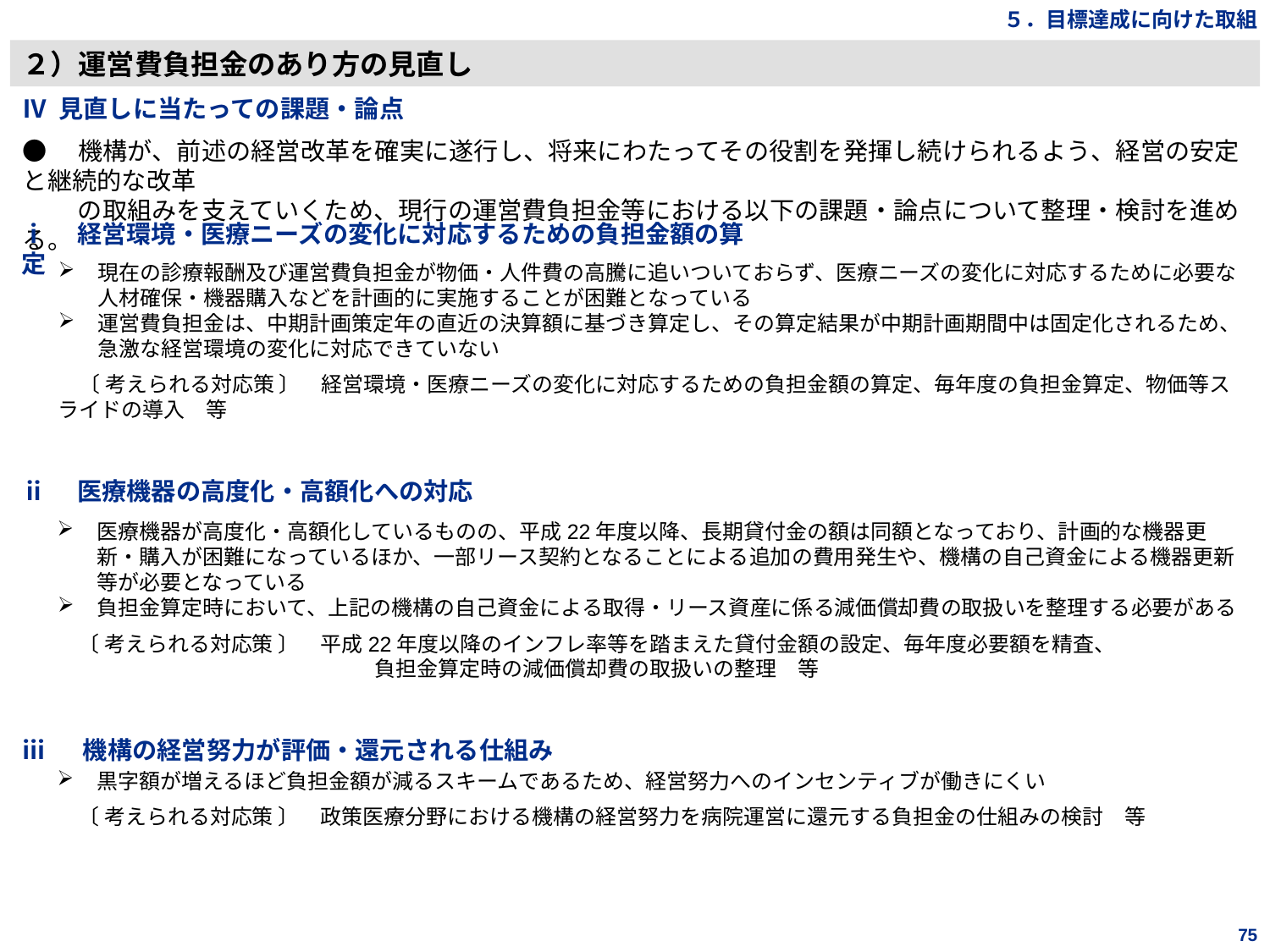

５．目標達成に向けた取組
２）運営費負担金のあり方の見直し
Ⅳ 見直しに当たっての課題・論点
●　機構が、前述の経営改革を確実に遂行し、将来にわたってその役割を発揮し続けられるよう、経営の安定と継続的な改革
　　 の取組みを支えていくため、現行の運営費負担金等における以下の課題・論点について整理・検討を進める。
ⅰ　経営環境・医療ニーズの変化に対応するための負担金額の算定
現在の診療報酬及び運営費負担金が物価・人件費の高騰に追いついておらず、医療ニーズの変化に対応するために必要な人材確保・機器購入などを計画的に実施することが困難となっている
運営費負担金は、中期計画策定年の直近の決算額に基づき算定し、その算定結果が中期計画期間中は固定化されるため、急激な経営環境の変化に対応できていない
　〔 考えられる対応策 〕　経営環境・医療ニーズの変化に対応するための負担金額の算定、毎年度の負担金算定、物価等スライドの導入　等
ⅱ　医療機器の高度化・高額化への対応
医療機器が高度化・高額化しているものの、平成22年度以降、長期貸付金の額は同額となっており、計画的な機器更新・購入が困難になっているほか、一部リース契約となることによる追加の費用発生や、機構の自己資金による機器更新等が必要となっている
負担金算定時において、上記の機構の自己資金による取得・リース資産に係る減価償却費の取扱いを整理する必要がある
　〔 考えられる対応策 〕　平成22年度以降のインフレ率等を踏まえた貸付金額の設定、毎年度必要額を精査、
　　　　　　　　　　　　　　　負担金算定時の減価償却費の取扱いの整理　等
ⅲ 　機構の経営努力が評価・還元される仕組み
黒字額が増えるほど負担金額が減るスキームであるため、経営努力へのインセンティブが働きにくい
　〔 考えられる対応策 〕　政策医療分野における機構の経営努力を病院運営に還元する負担金の仕組みの検討　等
75